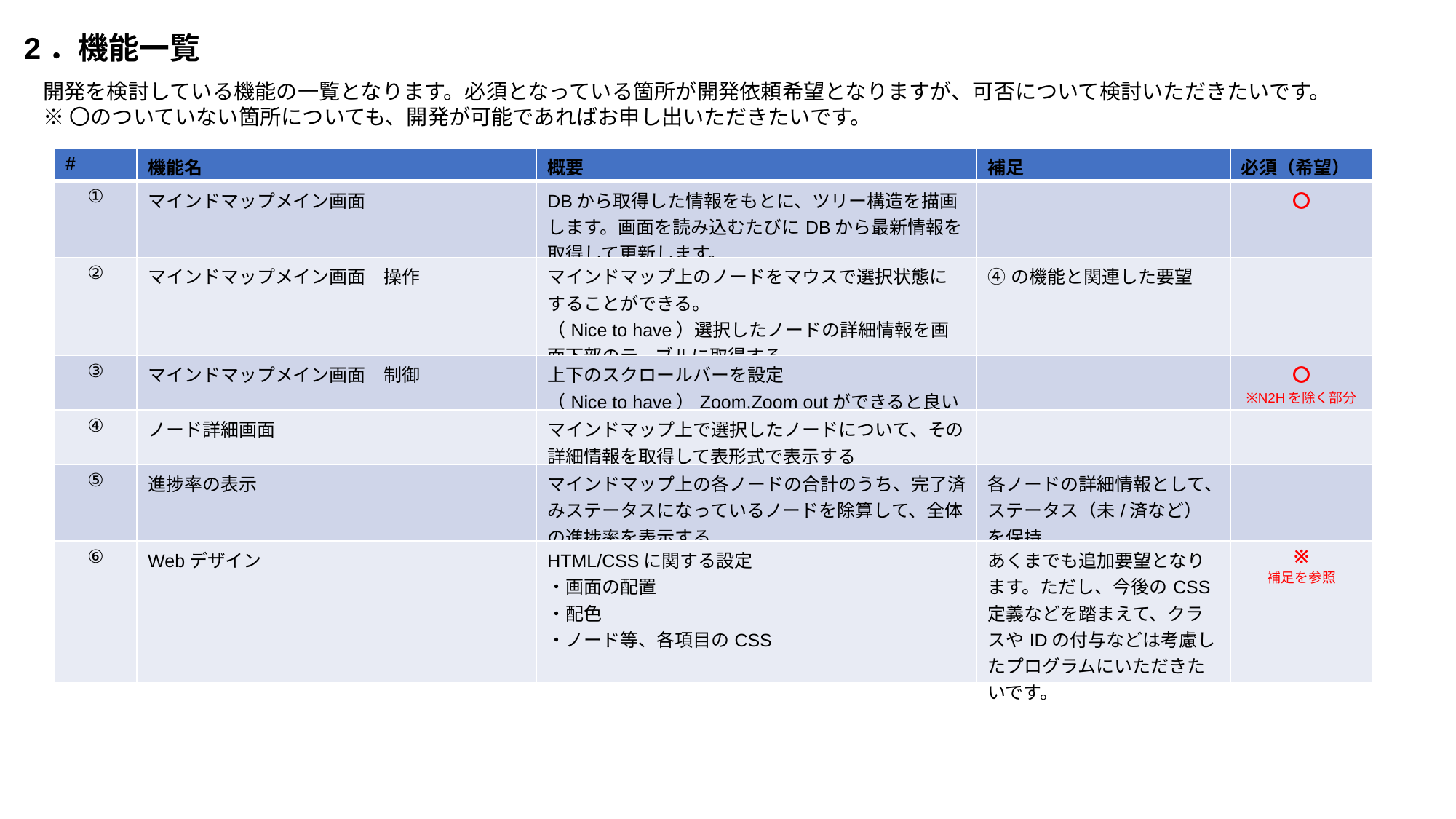

2．機能一覧
開発を検討している機能の一覧となります。必須となっている箇所が開発依頼希望となりますが、可否について検討いただきたいです。
※〇のついていない箇所についても、開発が可能であればお申し出いただきたいです。
| # | 機能名 | 概要 | 補足 | 必須（希望） |
| --- | --- | --- | --- | --- |
| ① | マインドマップメイン画面 | DBから取得した情報をもとに、ツリー構造を描画します。画面を読み込むたびにDBから最新情報を取得して更新します。 |  | 〇 |
| ② | マインドマップメイン画面　操作 | マインドマップ上のノードをマウスで選択状態にすることができる。 （Nice to have）選択したノードの詳細情報を画面下部のテーブルに取得する | ④の機能と関連した要望 |  |
| ③ | マインドマップメイン画面　制御 | 上下のスクロールバーを設定 （Nice to have）Zoom,Zoom outができると良い |  | 〇 ※N2Hを除く部分 |
| ④ | ノード詳細画面 | マインドマップ上で選択したノードについて、その詳細情報を取得して表形式で表示する |  |  |
| ⑤ | 進捗率の表示 | マインドマップ上の各ノードの合計のうち、完了済みステータスになっているノードを除算して、全体の進捗率を表示する | 各ノードの詳細情報として、ステータス（未/済など）を保持 |  |
| ⑥ | Webデザイン | HTML/CSSに関する設定 ・画面の配置 ・配色 ・ノード等、各項目のCSS | あくまでも追加要望となります。ただし、今後のCSS定義などを踏まえて、クラスやIDの付与などは考慮したプログラムにいただきたいです。 | ※ 補足を参照 |